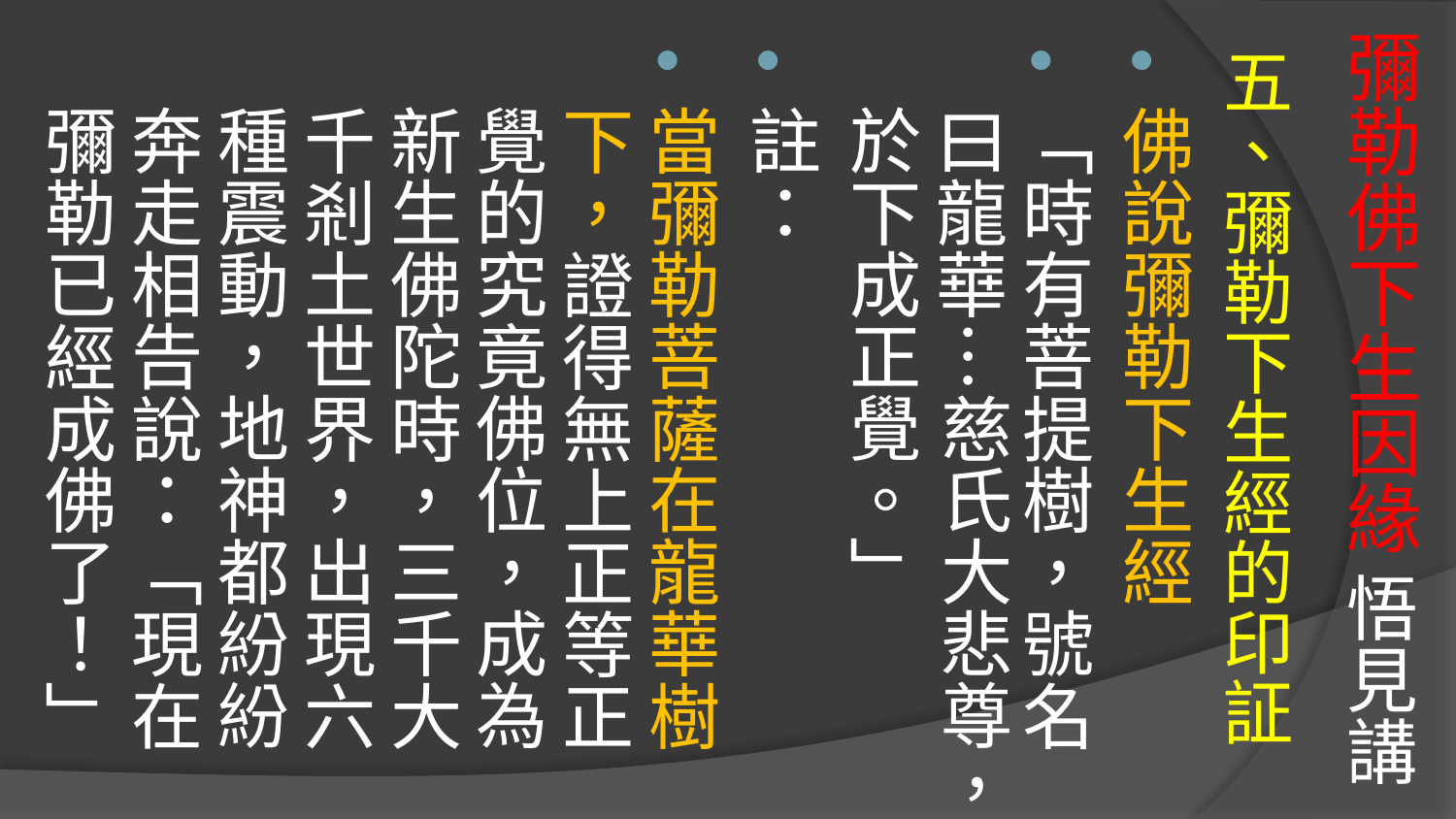

# 彌勒佛下生因緣 悟見講
五、彌勒下生經的印証
佛說彌勒下生經
「時有菩提樹，號名曰龍華…慈氏大悲尊，於下成正覺。」
註：
當彌勒菩薩在龍華樹下，證得無上正等正覺的究竟佛位，成為新生佛陀時，三千大千剎土世界，出現六種震動，地神都紛紛奔走相告說：「現在彌勒已經成佛了！」